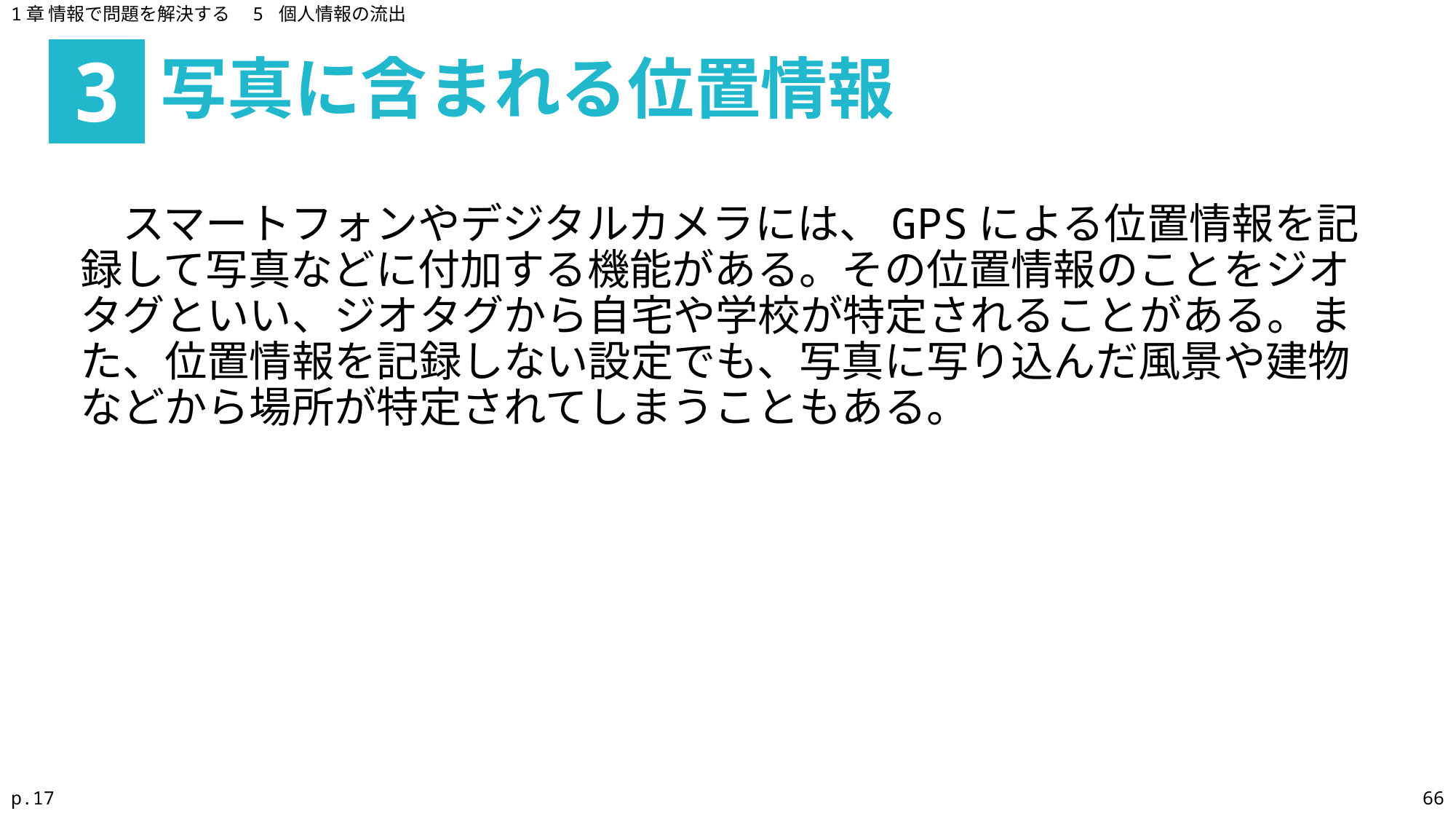

1章 情報で問題を解決する　5 個人情報の流出
写真に含まれる位置情報
3
　スマートフォンやデジタルカメラには、GPSによる位置情報を記録して写真などに付加する機能がある。その位置情報のことをジオタグといい、ジオタグから自宅や学校が特定されることがある。また、位置情報を記録しない設定でも、写真に写り込んだ風景や建物などから場所が特定されてしまうこともある。
p.17
66